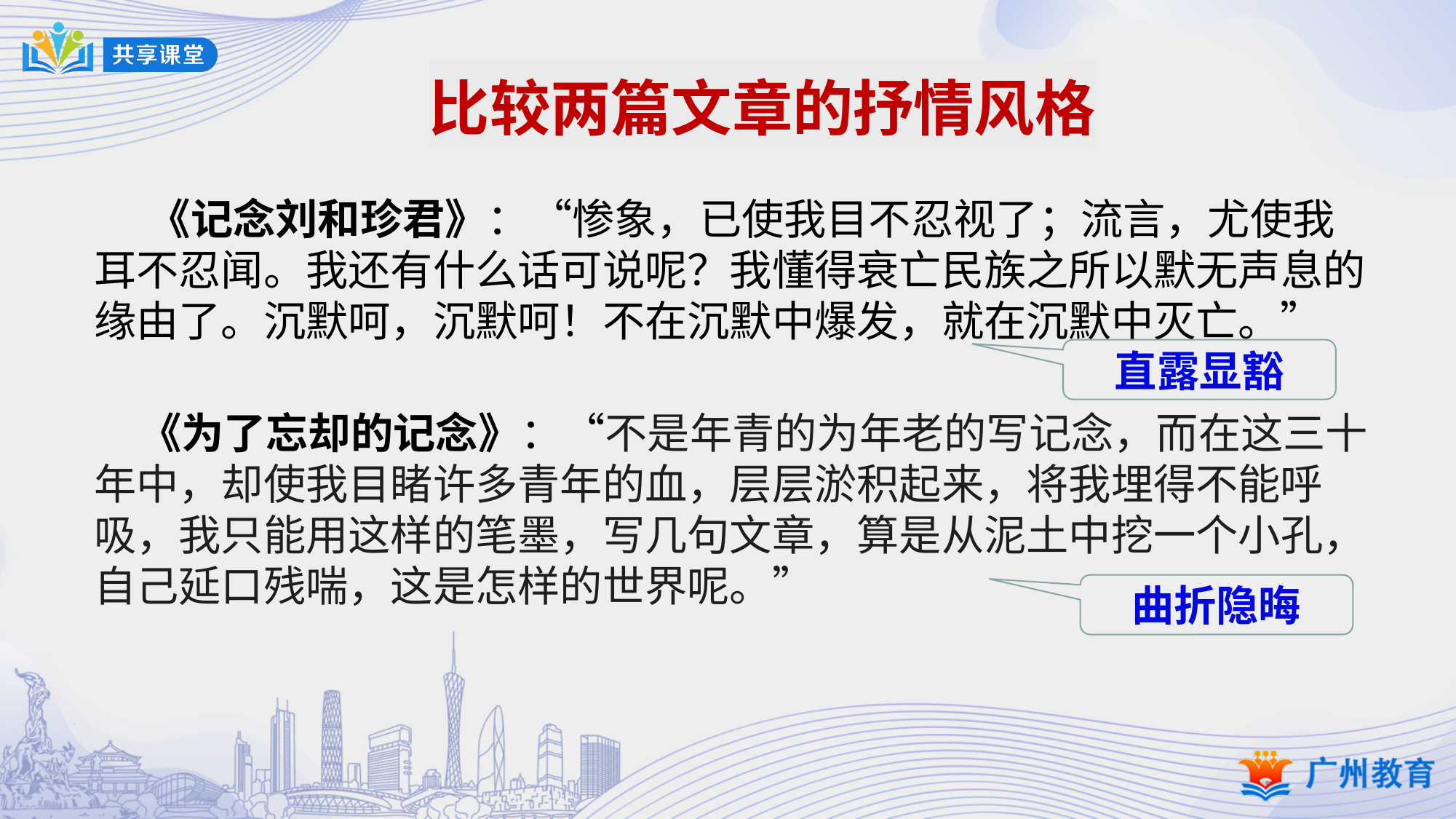

比较两篇文章的抒情风格
   《记念刘和珍君》：“惨象，已使我目不忍视了；流言，尤使我耳不忍闻。我还有什么话可说呢？我懂得衰亡民族之所以默无声息的缘由了。沉默呵，沉默呵！不在沉默中爆发，就在沉默中灭亡。”

  《为了忘却的记念》：“不是年青的为年老的写记念，而在这三十年中，却使我目睹许多青年的血，层层淤积起来，将我埋得不能呼吸，我只能用这样的笔墨，写几句文章，算是从泥土中挖一个小孔，自己延口残喘，这是怎样的世界呢。”
直露显豁
曲折隐晦